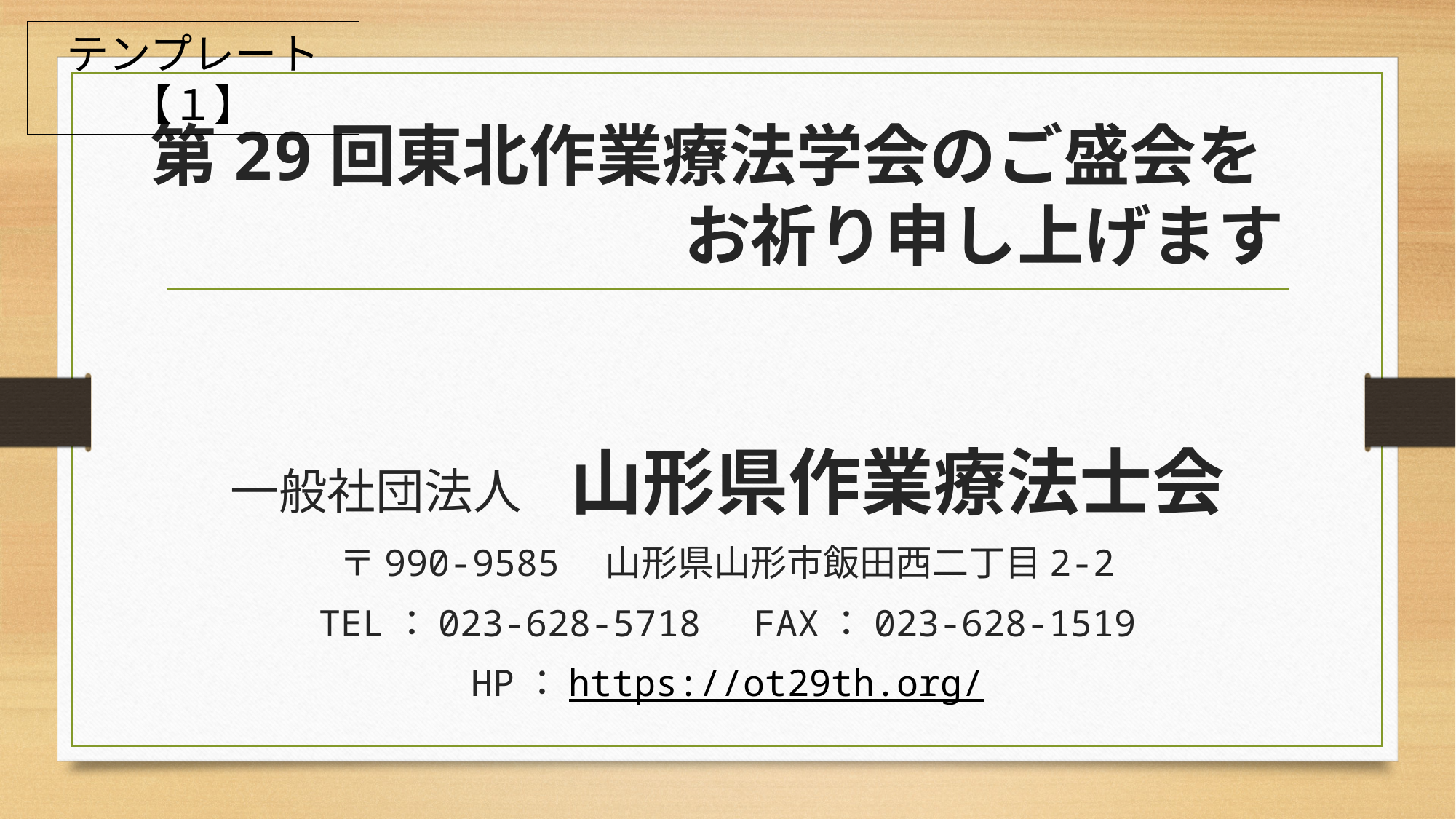

テンプレート【１】
# 第29回東北作業療法学会のご盛会を 　　　　　　　　　お祈り申し上げます
一般社団法人　山形県作業療法士会
〒990-9585　山形県山形市飯田西二丁目2-2
TEL：023-628-5718　FAX：023-628-1519
HP：https://ot29th.org/